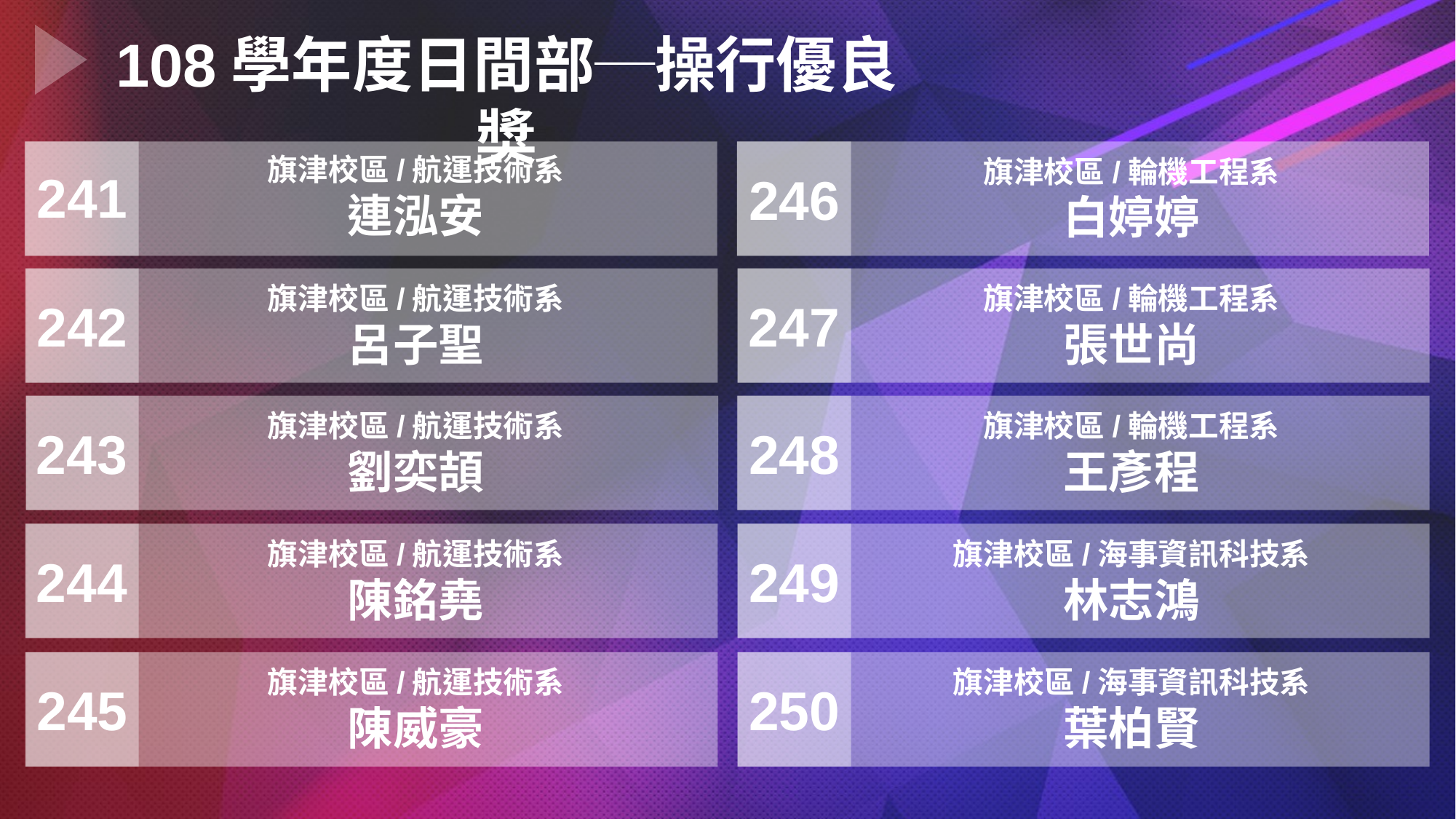

108學年度日間部─操行優良獎

旗津校區/航運技術系
連泓安
旗津校區/輪機工程系
白婷婷
241
246

旗津校區/航運技術系
呂子聖
旗津校區/輪機工程系
張世尚
247
242

旗津校區/航運技術系
劉奕頡
旗津校區/輪機工程系
王彥程
248
243

旗津校區/航運技術系
陳銘堯
旗津校區/海事資訊科技系
林志鴻
244
249

旗津校區/航運技術系
陳威豪
旗津校區/海事資訊科技系
葉柏賢
245
250